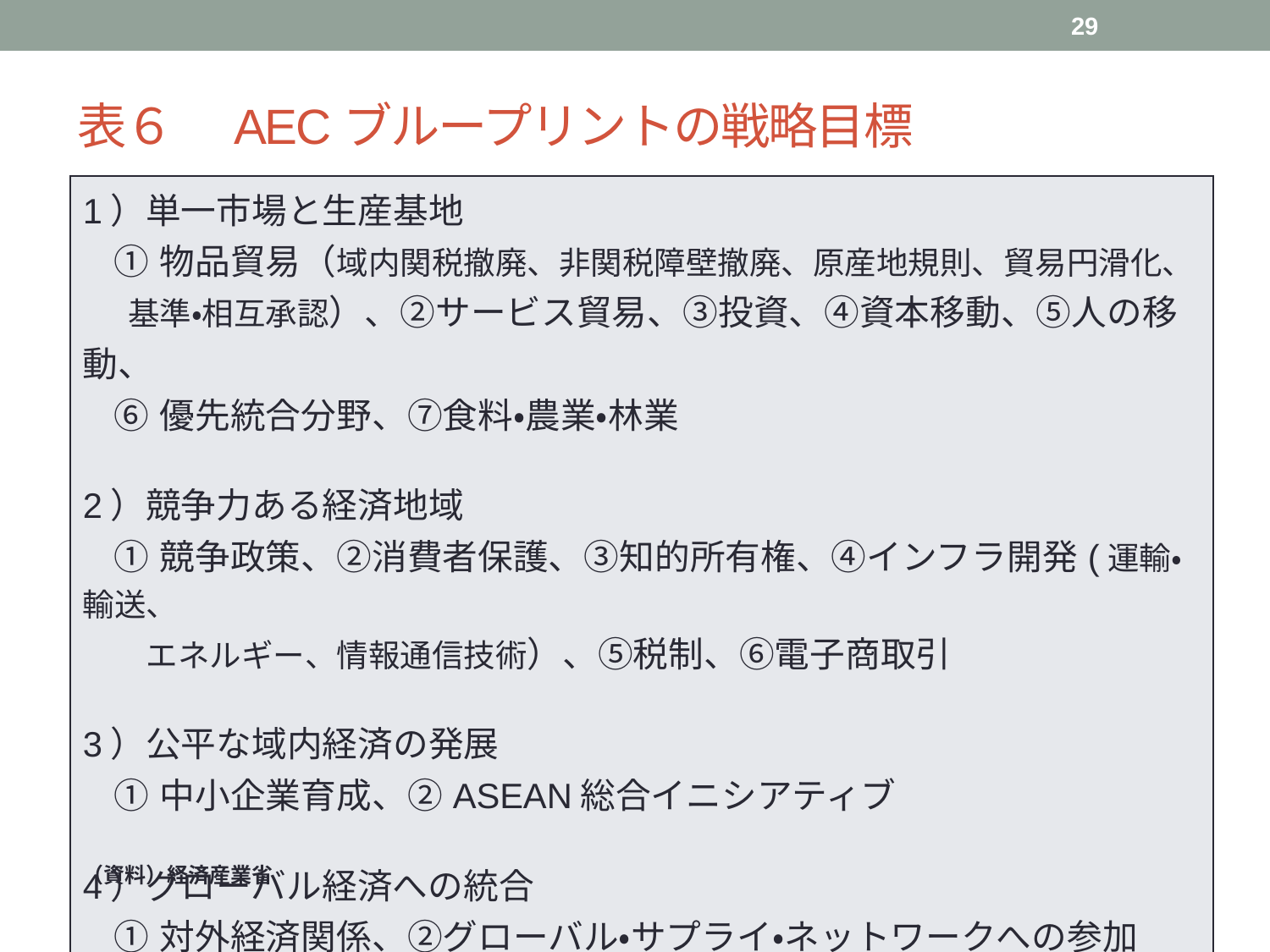

29
# 表６　AECブループリントの戦略目標
| 1）単一市場と生産基地 ①物品貿易（域内関税撤廃、非関税障壁撤廃、原産地規則、貿易円滑化、 基準・相互承認）、②サービス貿易、③投資、④資本移動、⑤人の移動、 ⑥優先統合分野、⑦食料・農業・林業 2）競争力ある経済地域 ①競争政策、②消費者保護、③知的所有権、④インフラ開発(運輸・輸送、 　　エネルギー、情報通信技術）、⑤税制、⑥電子商取引 3）公平な域内経済の発展 ①中小企業育成、②ASEAN総合イニシアティブ 4）グローバル経済への統合 ①対外経済関係、②グローバル・サプライ・ネットワークへの参加 |
| --- |
（資料）経済産業省